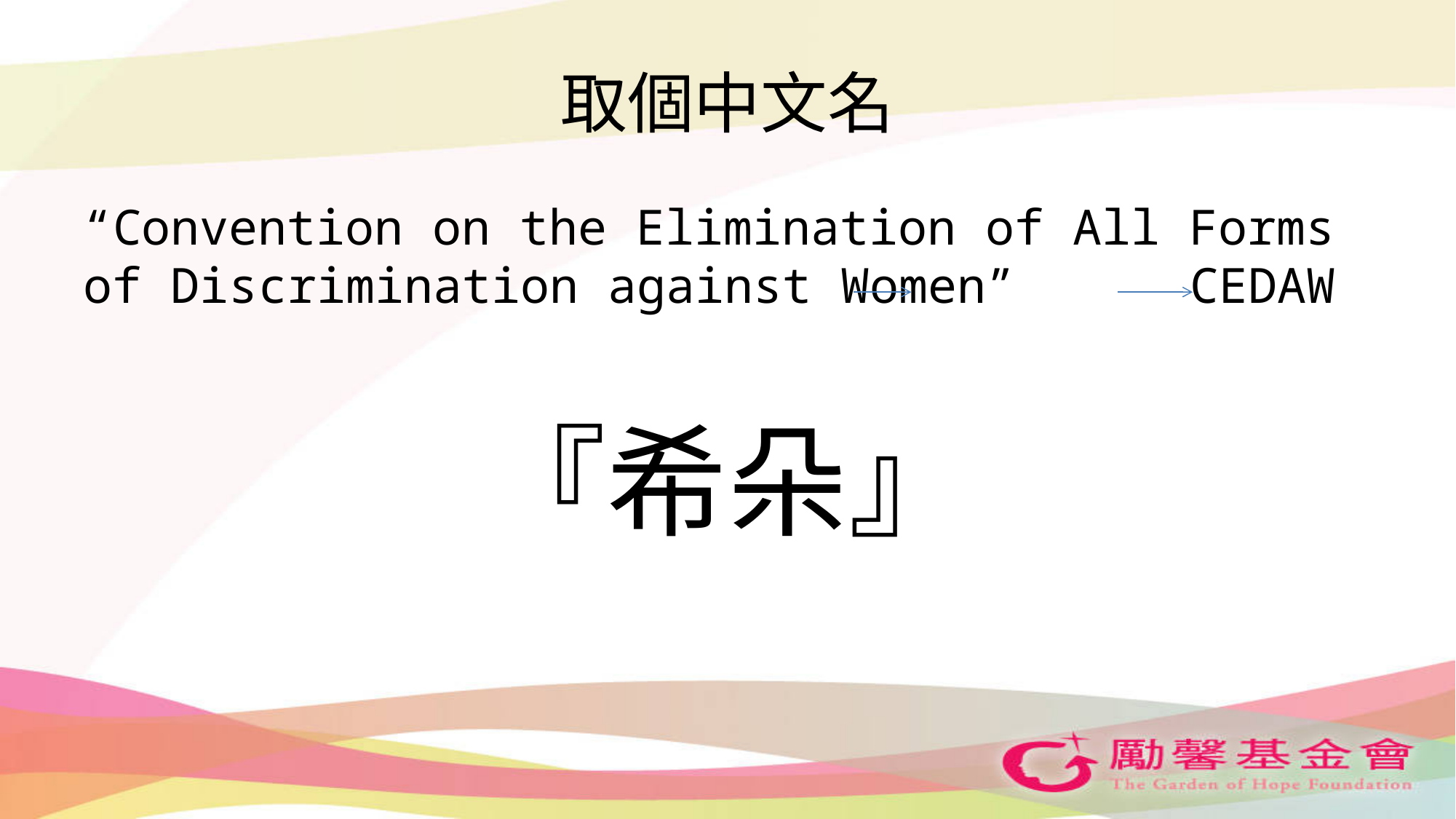

# 取個中文名
“Convention on the Elimination of All Forms of Discrimination against Women”      CEDAW

『希朵』